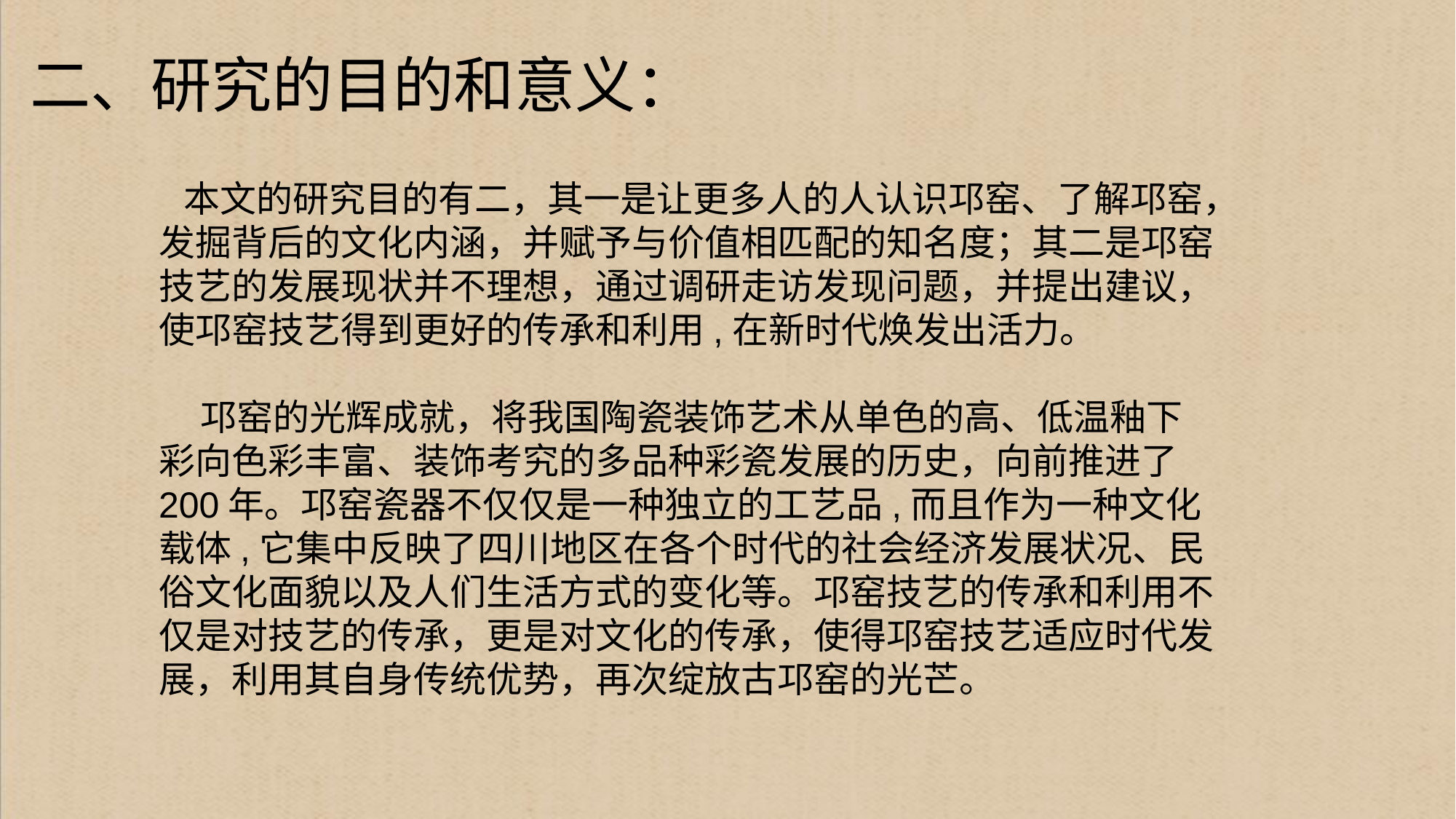

二、研究的目的和意义：

  本文的研究目的有二，其一是让更多人的人认识邛窑、了解邛窑，发掘背后的文化内涵，并赋予与价值相匹配的知名度；其二是邛窑技艺的发展现状并不理想，通过调研走访发现问题，并提出建议，使邛窑技艺得到更好的传承和利用,在新时代焕发出活力。

    邛窑的光辉成就，将我国陶瓷装饰艺术从单色的高、低温釉下彩向色彩丰富、装饰考究的多品种彩瓷发展的历史，向前推进了200年。邛窑瓷器不仅仅是一种独立的工艺品,而且作为一种文化载体,它集中反映了四川地区在各个时代的社会经济发展状况、民俗文化面貌以及人们生活方式的变化等。邛窑技艺的传承和利用不仅是对技艺的传承，更是对文化的传承，使得邛窑技艺适应时代发展，利用其自身传统优势，再次绽放古邛窑的光芒。